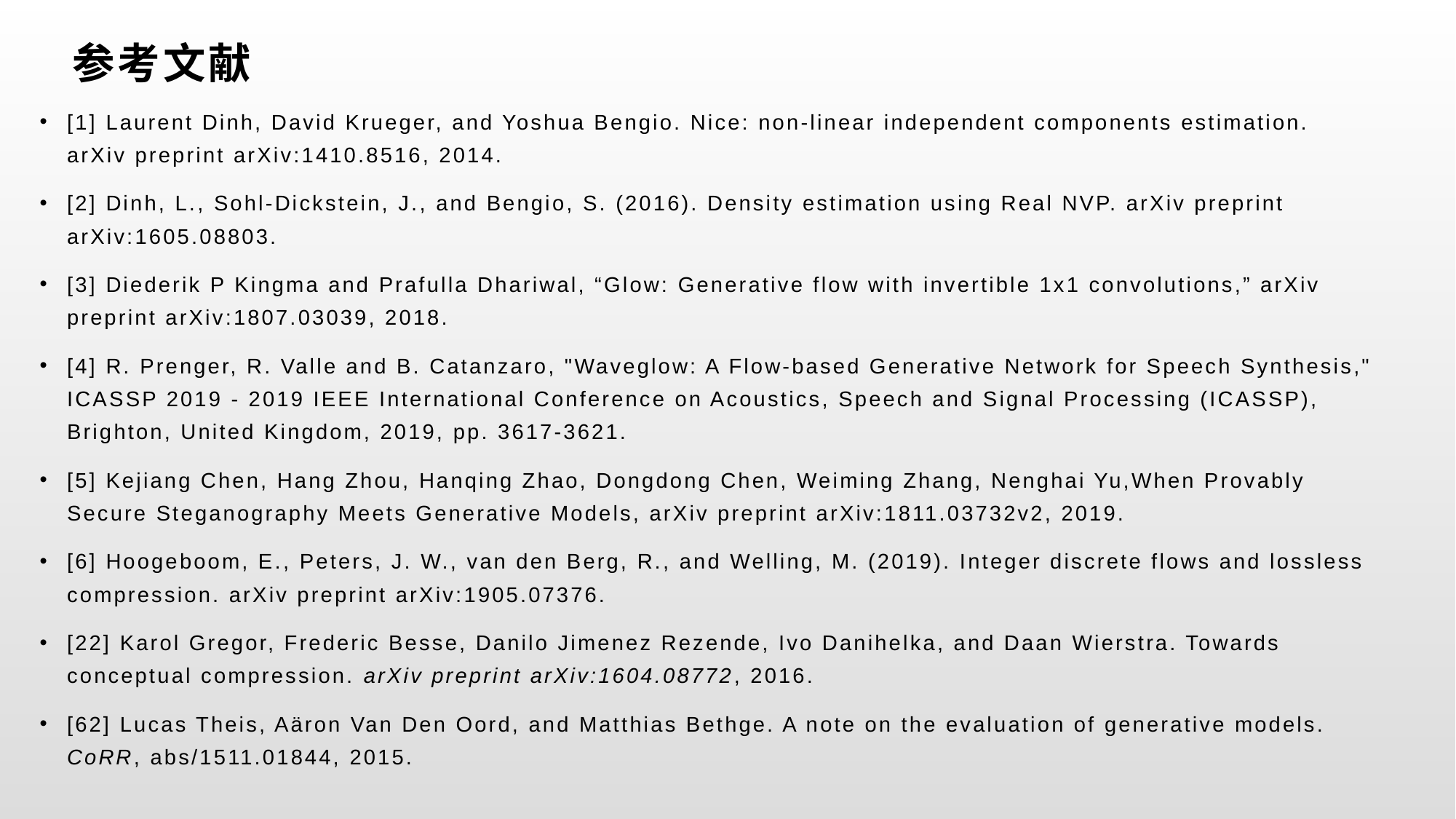

# 参考文献
[1] Laurent Dinh, David Krueger, and Yoshua Bengio. Nice: non-linear independent components estimation. arXiv preprint arXiv:1410.8516, 2014.
[2] Dinh, L., Sohl-Dickstein, J., and Bengio, S. (2016). Density estimation using Real NVP. arXiv preprint arXiv:1605.08803.
[3] Diederik P Kingma and Prafulla Dhariwal, “Glow: Generative flow with invertible 1x1 convolutions,” arXiv preprint arXiv:1807.03039, 2018.
[4] R. Prenger, R. Valle and B. Catanzaro, "Waveglow: A Flow-based Generative Network for Speech Synthesis," ICASSP 2019 - 2019 IEEE International Conference on Acoustics, Speech and Signal Processing (ICASSP), Brighton, United Kingdom, 2019, pp. 3617-3621.
[5] Kejiang Chen, Hang Zhou, Hanqing Zhao, Dongdong Chen, Weiming Zhang, Nenghai Yu,When Provably Secure Steganography Meets Generative Models, arXiv preprint arXiv:1811.03732v2, 2019.
[6] Hoogeboom, E., Peters, J. W., van den Berg, R., and Welling, M. (2019). Integer discrete flows and lossless compression. arXiv preprint arXiv:1905.07376.
[22] Karol Gregor, Frederic Besse, Danilo Jimenez Rezende, Ivo Danihelka, and Daan Wierstra. Towards conceptual compression. arXiv preprint arXiv:1604.08772, 2016.
[62] Lucas Theis, Aäron Van Den Oord, and Matthias Bethge. A note on the evaluation of generative models. CoRR, abs/1511.01844, 2015.